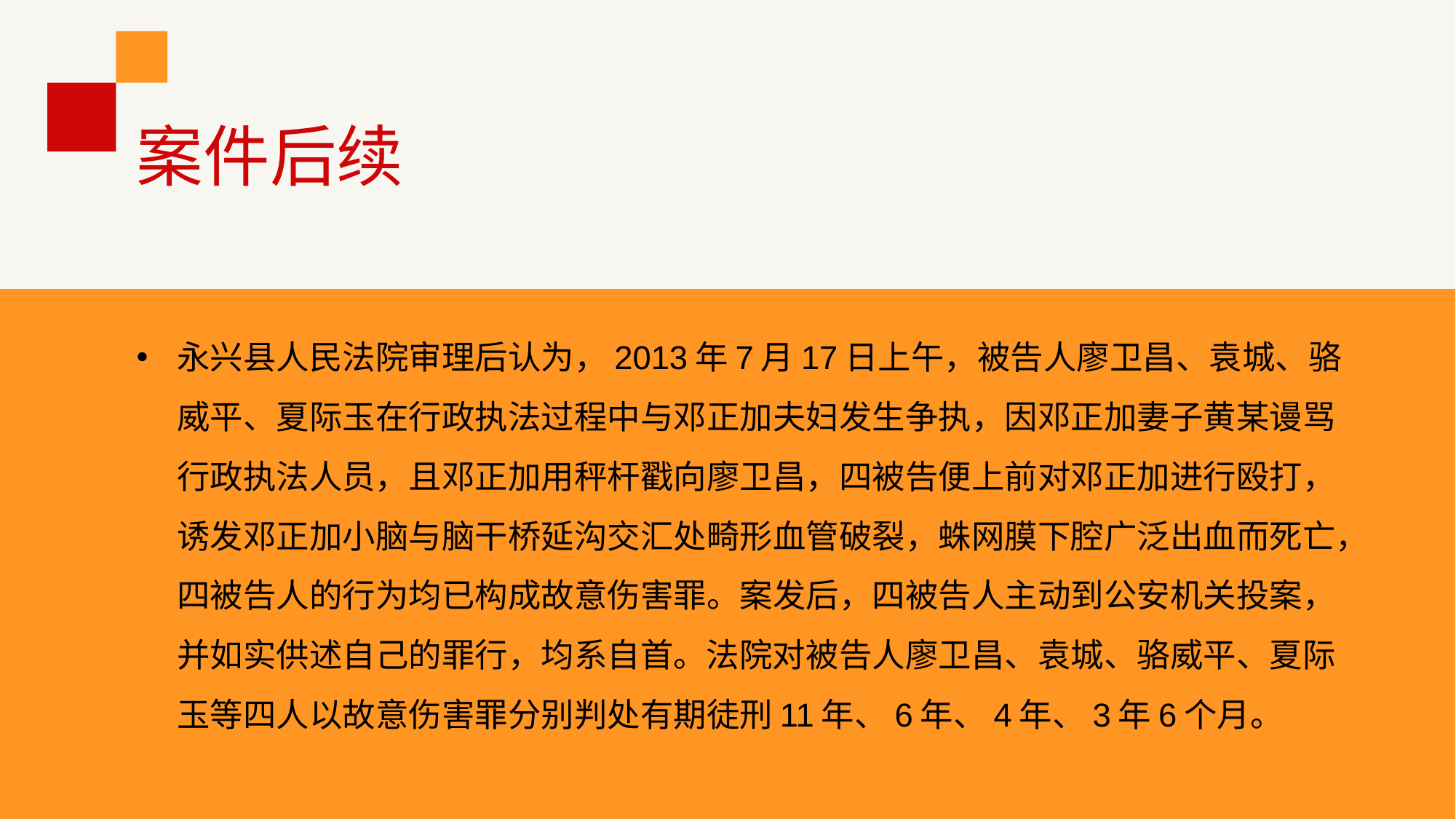

# 案件后续

永兴县人民法院审理后认为，2013年7月17日上午，被告人廖卫昌、袁城、骆威平、夏际玉在行政执法过程中与邓正加夫妇发生争执，因邓正加妻子黄某谩骂行政执法人员，且邓正加用秤杆戳向廖卫昌，四被告便上前对邓正加进行殴打，诱发邓正加小脑与脑干桥延沟交汇处畸形血管破裂，蛛网膜下腔广泛出血而死亡，四被告人的行为均已构成故意伤害罪。案发后，四被告人主动到公安机关投案，并如实供述自己的罪行，均系自首。法院对被告人廖卫昌、袁城、骆威平、夏际玉等四人以故意伤害罪分别判处有期徒刑11年、6年、4年、3年6个月。